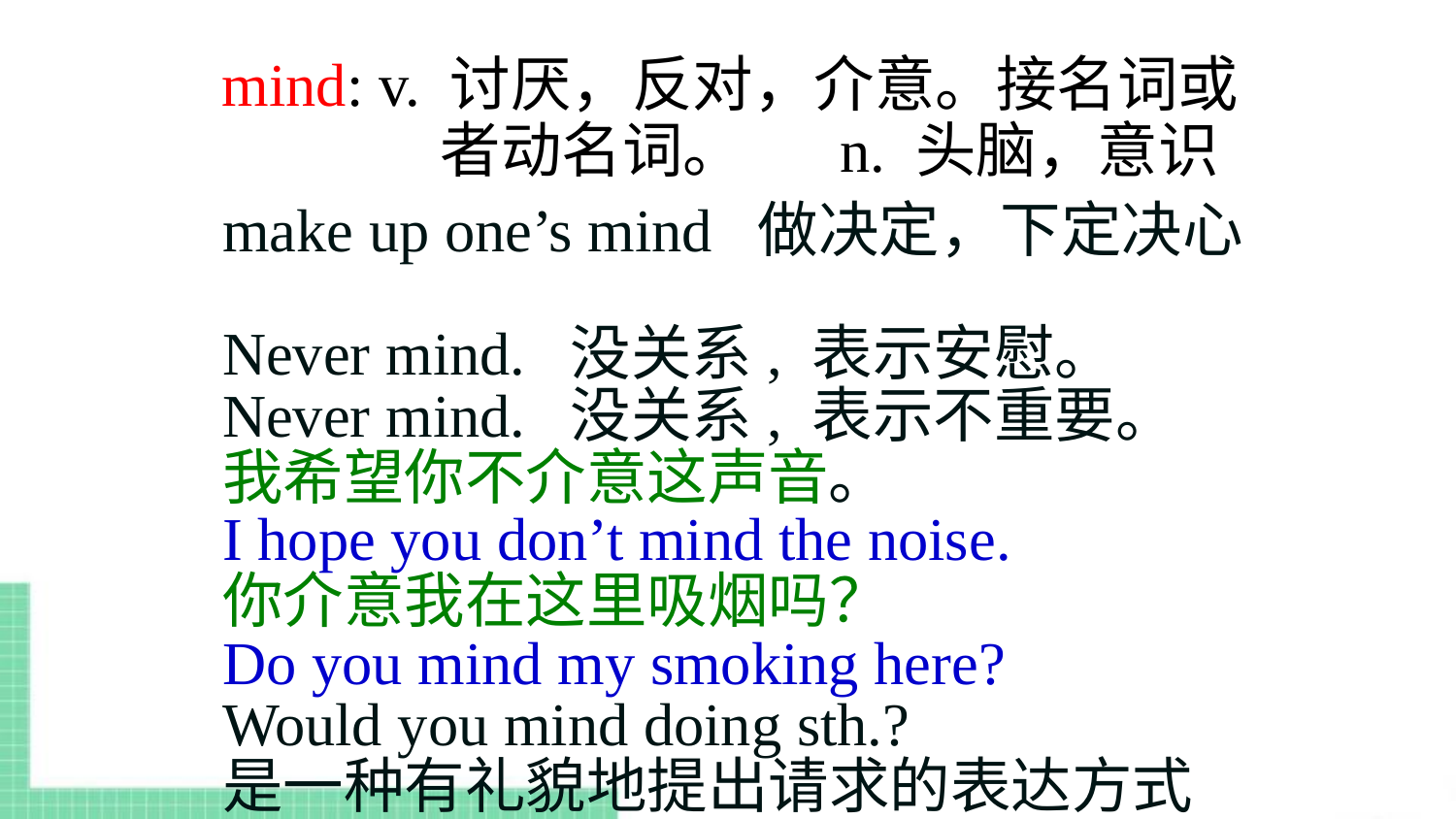

mind: v. 讨厌，反对，介意。接名词或
               者动名词。      n. 头脑，意识

make up one’s mind  做决定，下定决心
Never mind.  没关系, 表示安慰。
Never mind.  没关系, 表示不重要。
我希望你不介意这声音。
I hope you don’t mind the noise.
你介意我在这里吸烟吗？
Do you mind my smoking here?
Would you mind doing sth.?
是一种有礼貌地提出请求的表达方式